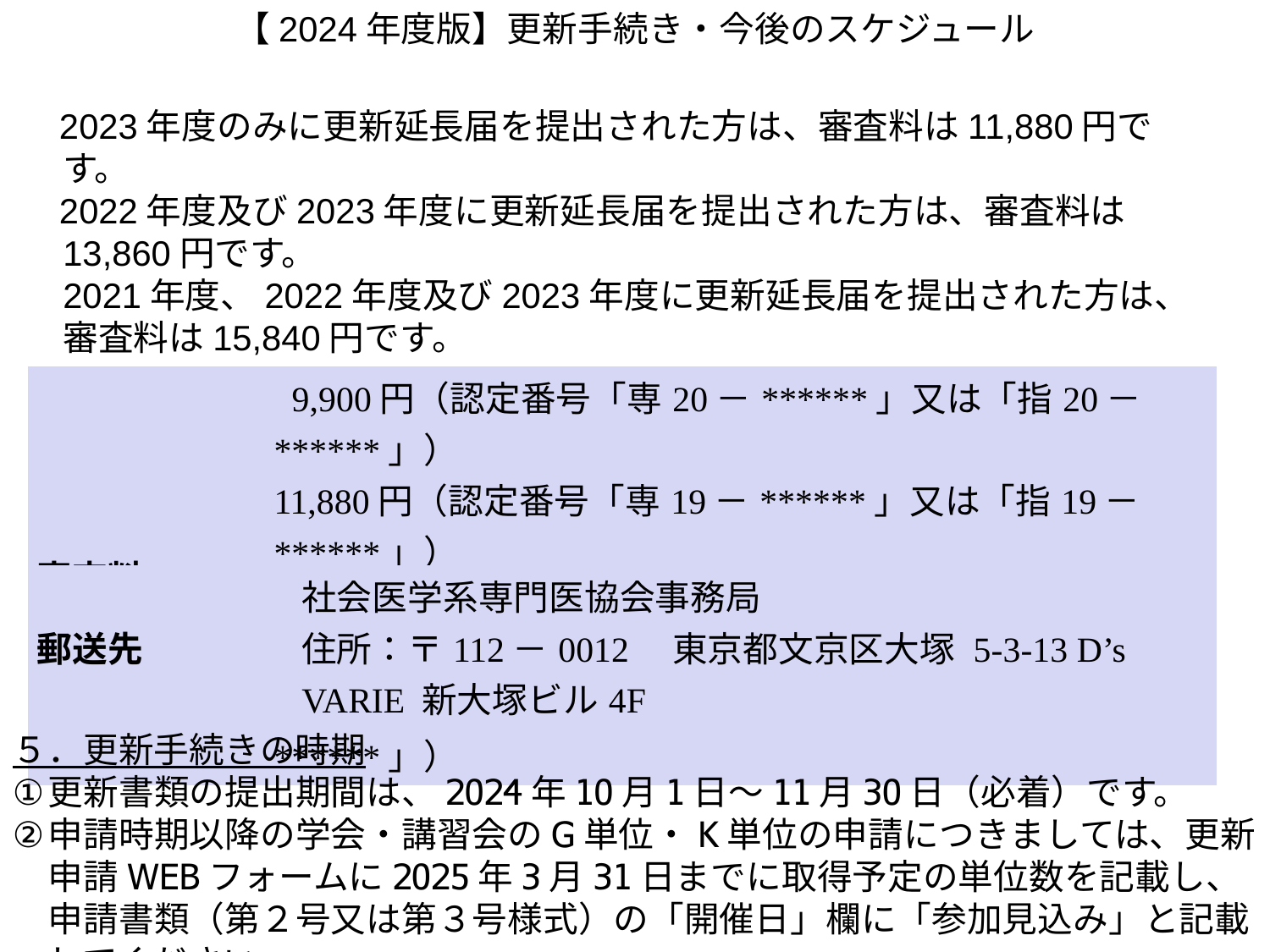

【2024年度版】更新手続き・今後のスケジュール
2023年度のみに更新延長届を提出された方は、審査料は11,880円です。
2022年度及び2023年度に更新延長届を提出された方は、審査料は13,860円です。
2021年度、2022年度及び2023年度に更新延長届を提出された方は、審査料は15,840円です。

| 審査料 | 9,900円（認定番号「専20－\*\*\*\*\*\*」又は「指20－\*\*\*\*\*\*」） 11,880円（認定番号「専19－\*\*\*\*\*\*」又は「指19－\*\*\*\*\*\*」） 13,860円（認定番号「専18－\*\*\*\*\*\*」又は「指18－\*\*\*\*\*\*」） 15,840円（認定番号「専17－\*\*\*\*\*\*」又は「指17－\*\*\*\*\*\*」） |
| --- | --- |
| 郵送先 | 社会医学系専門医協会事務局 住所：〒112－0012　東京都文京区大塚 5-3-13 D’s VARIE 新大塚ビル4F |
| --- | --- |
５．更新手続きの時期
更新書類の提出期間は、2024年10月1日～11月30日（必着）です。
申請時期以降の学会・講習会のG単位・K単位の申請につきましては、更新申請WEBフォームに2025年3月31日までに取得予定の単位数を記載し、申請書類（第２号又は第３号様式）の「開催日」欄に「参加見込み」と記載してください。